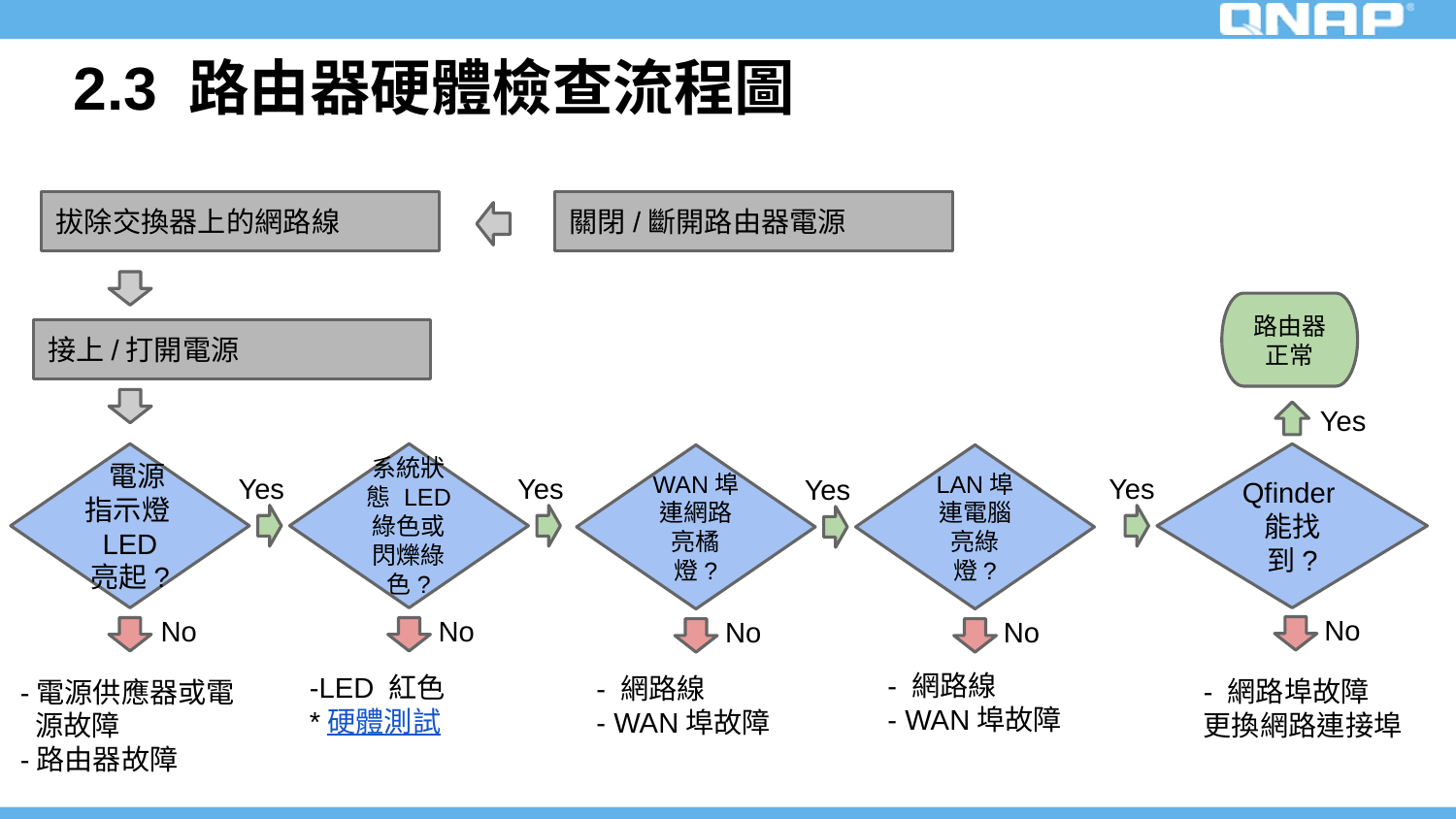

# 2.3 路由器硬體檢查流程圖
關閉/斷開路由器電源
拔除交換器上的網路線

路由器 正常
接上/打開電源
Yes

 電源指示燈LED 亮起?
系統狀態 LED 綠色或閃爍綠色?
Qfinder能找到?
WAN埠連網路亮橘燈?
LAN埠連電腦亮綠燈?
Yes
Yes
Yes
Yes

No
No
No
No
No

- 網路線
- WAN埠故障
-LED 紅色
*硬體測試
- 網路線
- WAN埠故障
- 網路埠故障
更換網路連接埠
-電源供應器或電
 源故障
-路由器故障